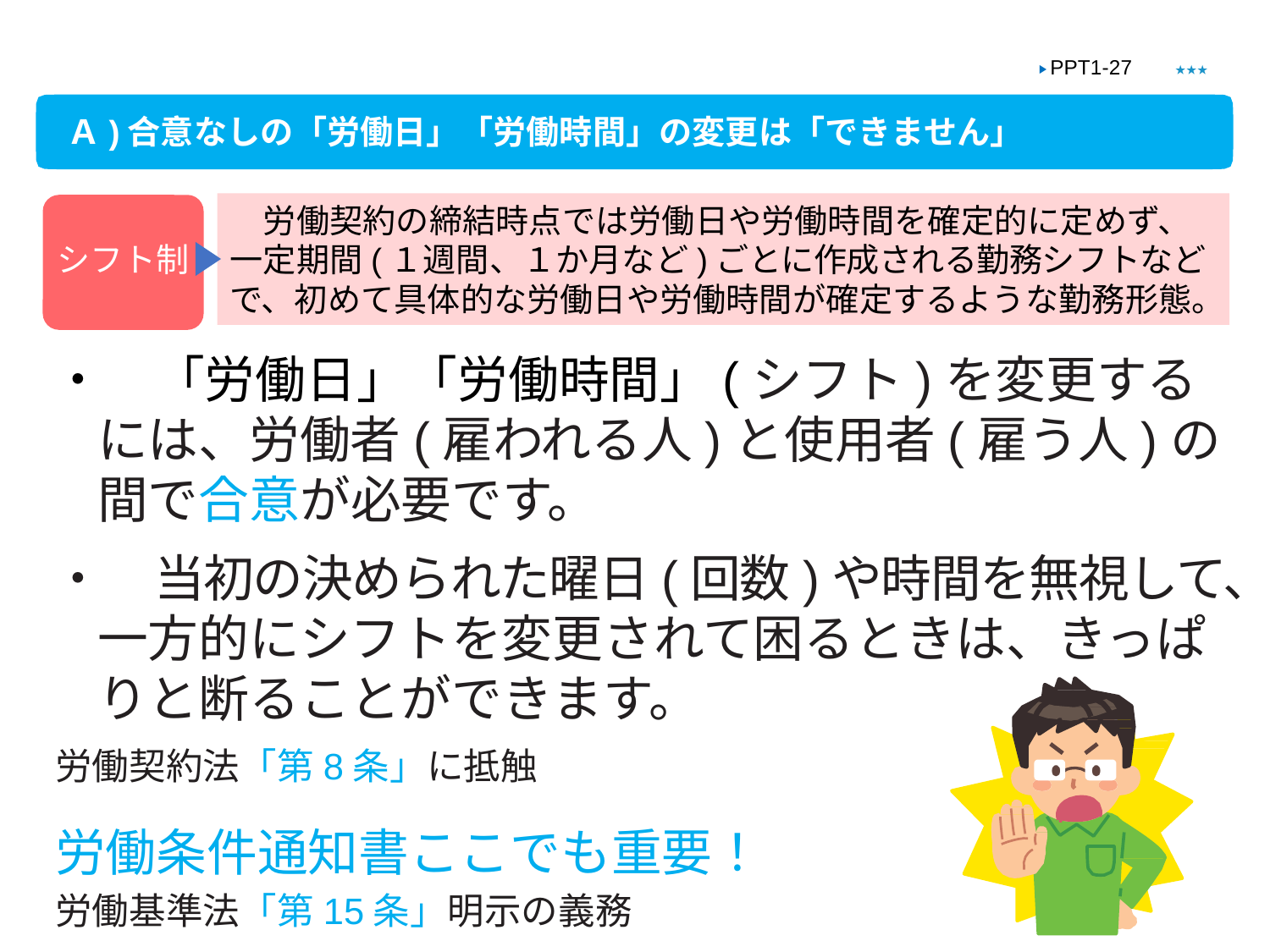

★★★
▶ PPT1-27

Ａ)合意なしの「労働日」「労働時間」の変更は「できません」
　労働契約の締結時点では労働日や労働時間を確定的に定めず、一定期間(１週間、１か月など)ごとに作成される勤務シフトなどで、初めて具体的な労働日や労働時間が確定するような勤務形態。

シフト制

・　「労働日」「労働時間」(シフト)を変更するには、労働者(雇われる人)と使用者(雇う人)の間で合意が必要です。
・　当初の決められた曜日(回数)や時間を無視して、一方的にシフトを変更されて困るときは、きっぱりと断ることができます。
労働契約法「第8条」に抵触

労働条件通知書ここでも重要！
労働基準法「第15条」明示の義務